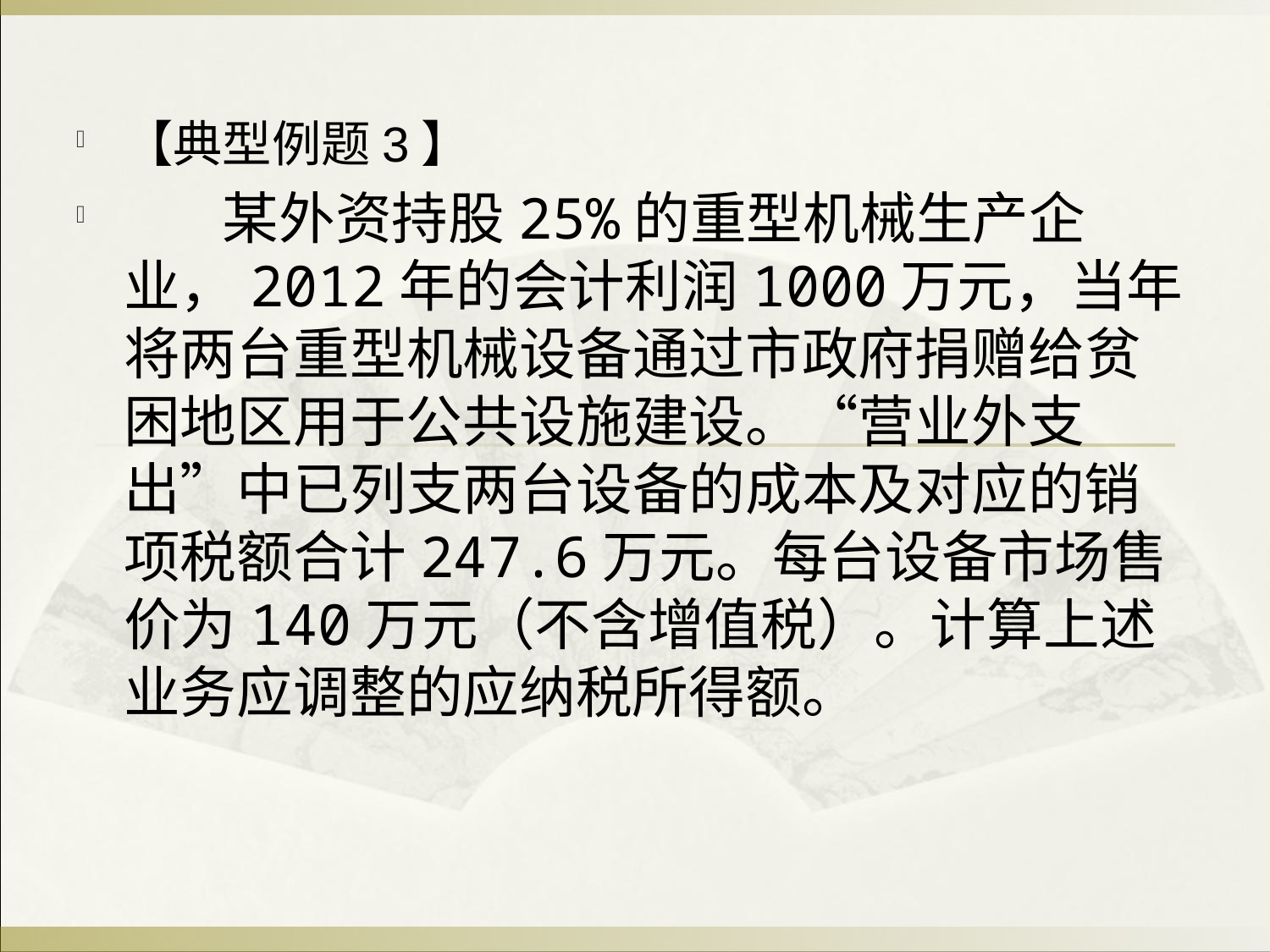

【典型例题3】
　　某外资持股25%的重型机械生产企业，2012年的会计利润1000万元，当年将两台重型机械设备通过市政府捐赠给贫困地区用于公共设施建设。“营业外支出”中已列支两台设备的成本及对应的销项税额合计247.6万元。每台设备市场售价为140万元（不含增值税）。计算上述业务应调整的应纳税所得额。